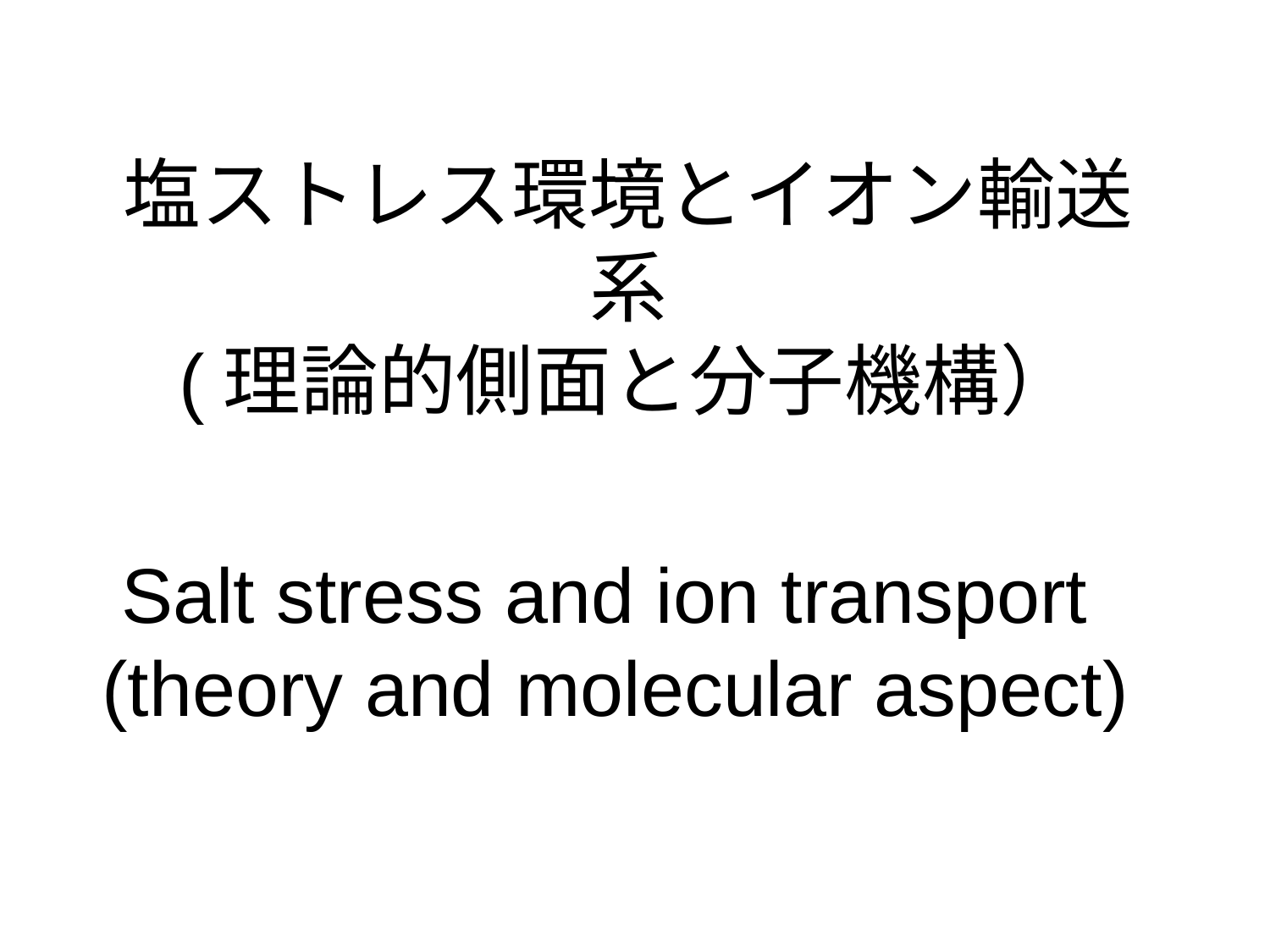

# 塩ストレス環境とイオン輸送系 (理論的側面と分子機構）
Salt stress and ion transport  (theory and molecular aspect)